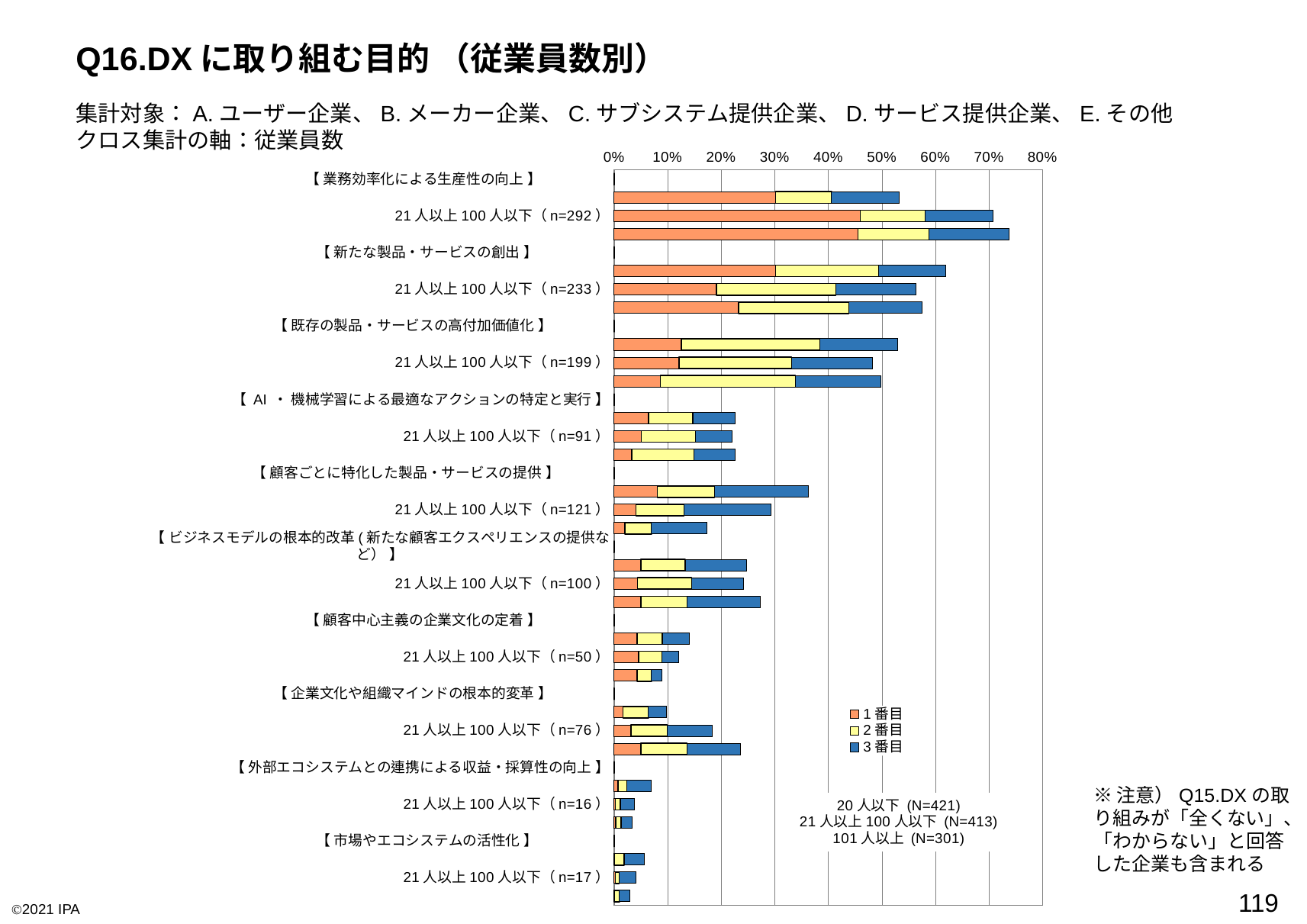

Q16.DXに取り組む目的 （従業員数別）
集計対象：A.ユーザー企業、B.メーカー企業、C.サブシステム提供企業、D.サービス提供企業、E.その他
クロス集計の軸：従業員数

### Chart:

| Category | 1番目 | 2番目 | 3番目 |
|---|---|---|---|
| 【 業務効率化による生産性の向上 】                    | 0.0 | 0.0 | 0.0 |
| 20人以下（n=224） | 0.3016627078384798 | 0.10451306413301663 | 0.12589073634204276 |
| 21人以上100人以下（n=292） | 0.4600484261501211 | 0.12106537530266344 | 0.12590799031476999 |
| 101人以上（n=222） | 0.45514950166112955 | 0.132890365448505 | 0.14950166112956811 |
| 【 新たな製品・サービスの創出 】                     | 0.0 | 0.0 | 0.0 |
| 20人以下（n=261） | 0.3016627078384798 | 0.19239904988123516 | 0.12589073634204276 |
| 21人以上100人以下（n=233） | 0.19128329297820823 | 0.22276029055690072 | 0.15012106537530268 |
| 101人以上（n=173） | 0.23255813953488372 | 0.2059800664451827 | 0.1362126245847176 |
| 【 既存の製品・サービスの高付加価値化 】                 | 0.0 | 0.0 | 0.0 |
| 20人以下（n=223） | 0.12589073634204276 | 0.2589073634204275 | 0.14489311163895488 |
| 21人以上100人以下（n=199） | 0.12106537530266344 | 0.2106537530266344 | 0.15012106537530268 |
| 101人以上（n=150） | 0.08637873754152824 | 0.25249169435215946 | 0.15946843853820597 |
| 【 AI ・ 機械学習による最適なアクションの特定と実行 】 | 0.0 | 0.0 | 0.0 |
| 20人以下（n=95） | 0.06413301662707839 | 0.0831353919239905 | 0.07838479809976247 |
| 21人以上100人以下（n=91） | 0.05084745762711865 | 0.1016949152542373 | 0.06779661016949153 |
| 101人以上（n=68） | 0.03322259136212625 | 0.11627906976744186 | 0.07641196013289037 |
| 【 顧客ごとに特化した製品・サービスの提供 】               | 0.0 | 0.0 | 0.0 |
| 20人以下（n=153） | 0.08076009501187649 | 0.10688836104513064 | 0.17577197149643706 |
| 21人以上100人以下（n=121） | 0.04116222760290557 | 0.08958837772397095 | 0.162227602905569 |
| 101人以上（n=52） | 0.019933554817275746 | 0.04983388704318937 | 0.10299003322259136 |
| 【 ビジネスモデルの根本的改革(新たな顧客エクスペリエンスの提供など） 】 | 0.0 | 0.0 | 0.0 |
| 20人以下（n=104） | 0.0498812351543943 | 0.0831353919239905 | 0.11401425178147269 |
| 21人以上100人以下（n=100） | 0.043583535108958835 | 0.1016949152542373 | 0.09685230024213075 |
| 101人以上（n=82） | 0.04983388704318937 | 0.08637873754152824 | 0.1362126245847176 |
| 【 顧客中心主義の企業文化の定着 】                    | 0.0 | 0.0 | 0.0 |
| 20人以下（n=59） | 0.04275534441805225 | 0.047505938242280284 | 0.0498812351543943 |
| 21人以上100人以下（n=50） | 0.04600484261501211 | 0.043583535108958835 | 0.031476997578692496 |
| 101人以上（n=27） | 0.04318936877076412 | 0.026578073089700997 | 0.019933554817275746 |
| 【 企業文化や組織マインドの根本的変革 】                 | 0.0 | 0.0 | 0.0 |
| 20人以下（n=41） | 0.0166270783847981 | 0.047505938242280284 | 0.0332541567695962 |
| 21人以上100人以下（n=76） | 0.031476997578692496 | 0.06779661016949153 | 0.0847457627118644 |
| 101人以上（n=71） | 0.04983388704318937 | 0.08637873754152824 | 0.09966777408637874 |
| 【 外部エコシステムとの連携による収益・採算性の向上 】 | 0.0 | 0.0 | 0.0 |
| 20人以下（n=29） | 0.007125890736342043 | 0.0166270783847981 | 0.04513064133016627 |
| 21人以上100人以下（n=16） | 0.002421307506053269 | 0.009685230024213076 | 0.026634382566585957 |
| 101人以上（n=10） | 0.0033222591362126247 | 0.009966777408637873 | 0.019933554817275746 |
| 【 市場やエコシステムの活性化 】                     | 0.0 | 0.0 | 0.0 |
| 20人以下（n=24） | 0.0 | 0.019002375296912115 | 0.03800475059382423 |
| 21人以上100人以下（n=17） | 0.002421307506053269 | 0.007263922518159807 | 0.031476997578692496 |
| 101人以上（n=9） | 0.0 | 0.009966777408637873 | 0.019933554817275746 |
※注意）Q15.DXの取り組みが「全くない」、「わからない」と回答した企業も含まれる